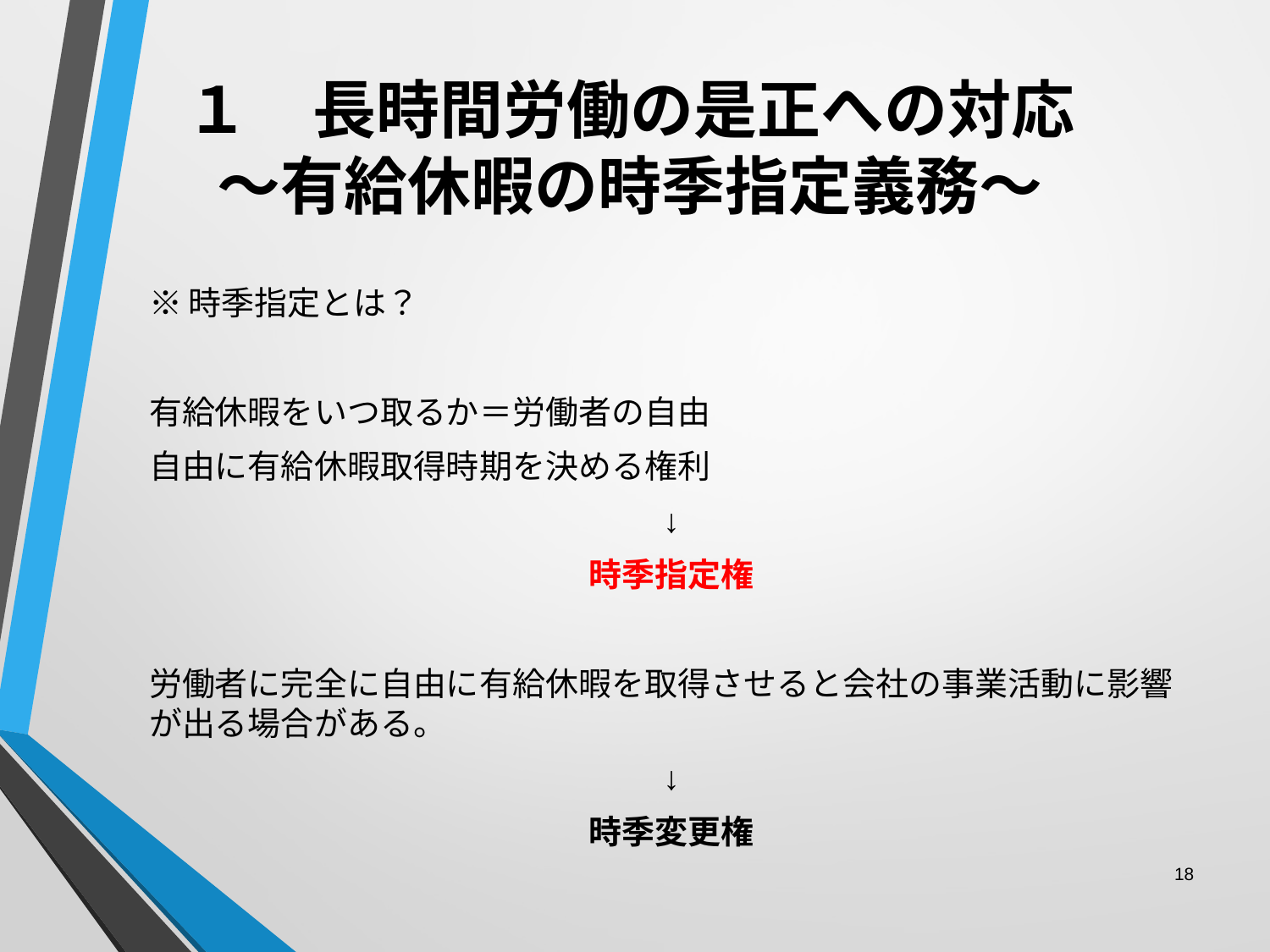

# １　長時間労働の是正への対応 ～有給休暇の時季指定義務～
※時季指定とは？

有給休暇をいつ取るか＝労働者の自由
自由に有給休暇取得時期を決める権利
↓
時季指定権

労働者に完全に自由に有給休暇を取得させると会社の事業活動に影響が出る場合がある。
↓
時季変更権

18